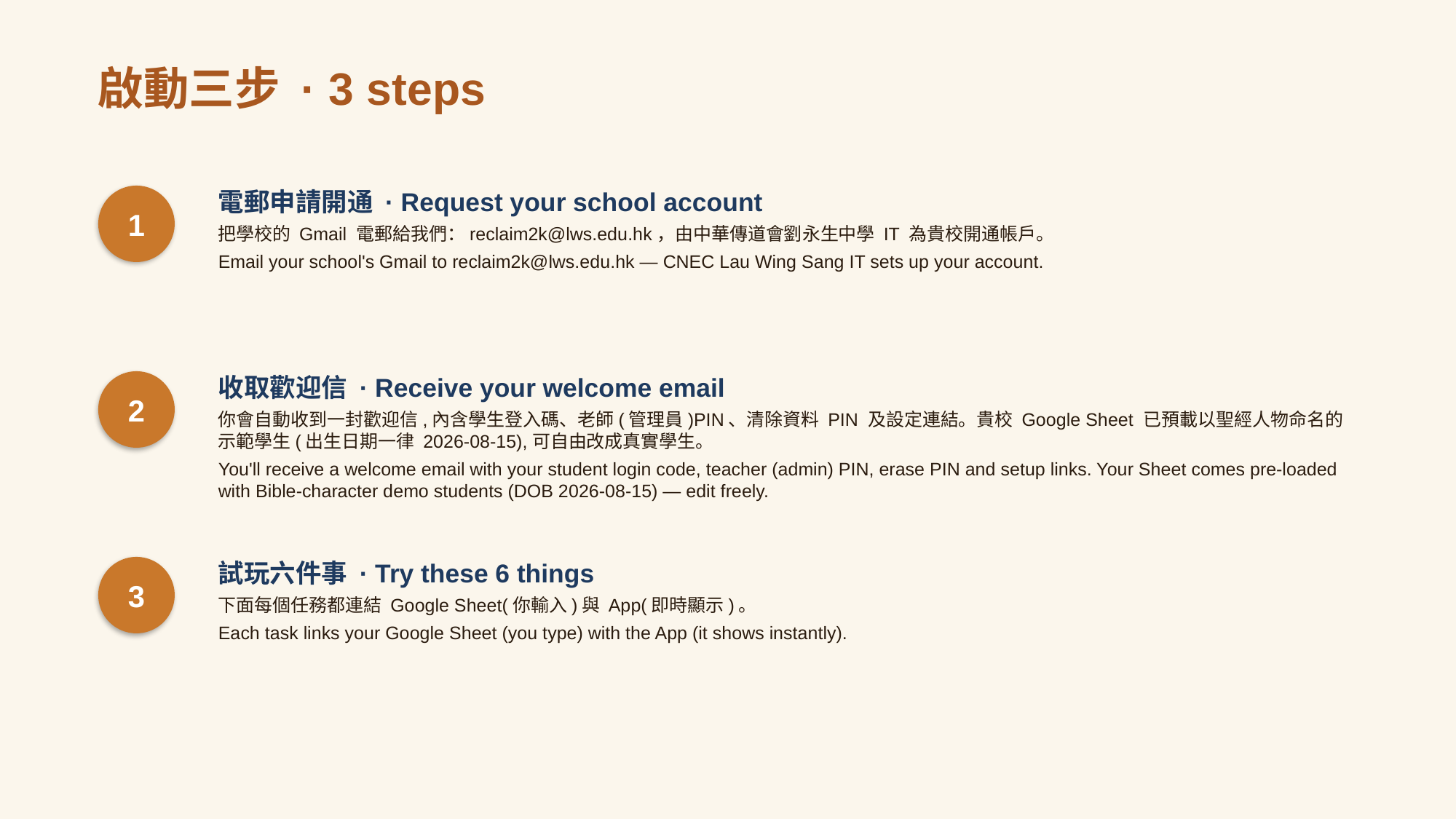

啟動三步 · 3 steps
電郵申請開通 · Request your school account
把學校的 Gmail 電郵給我們：reclaim2k@lws.edu.hk，由中華傳道會劉永生中學 IT 為貴校開通帳戶。
Email your school's Gmail to reclaim2k@lws.edu.hk — CNEC Lau Wing Sang IT sets up your account.
1
收取歡迎信 · Receive your welcome email
你會自動收到一封歡迎信,內含學生登入碼、老師(管理員)PIN、清除資料 PIN 及設定連結。貴校 Google Sheet 已預載以聖經人物命名的示範學生(出生日期一律 2026-08-15),可自由改成真實學生。
You'll receive a welcome email with your student login code, teacher (admin) PIN, erase PIN and setup links. Your Sheet comes pre-loaded with Bible-character demo students (DOB 2026-08-15) — edit freely.
2
試玩六件事 · Try these 6 things
下面每個任務都連結 Google Sheet(你輸入)與 App(即時顯示)。
Each task links your Google Sheet (you type) with the App (it shows instantly).
3